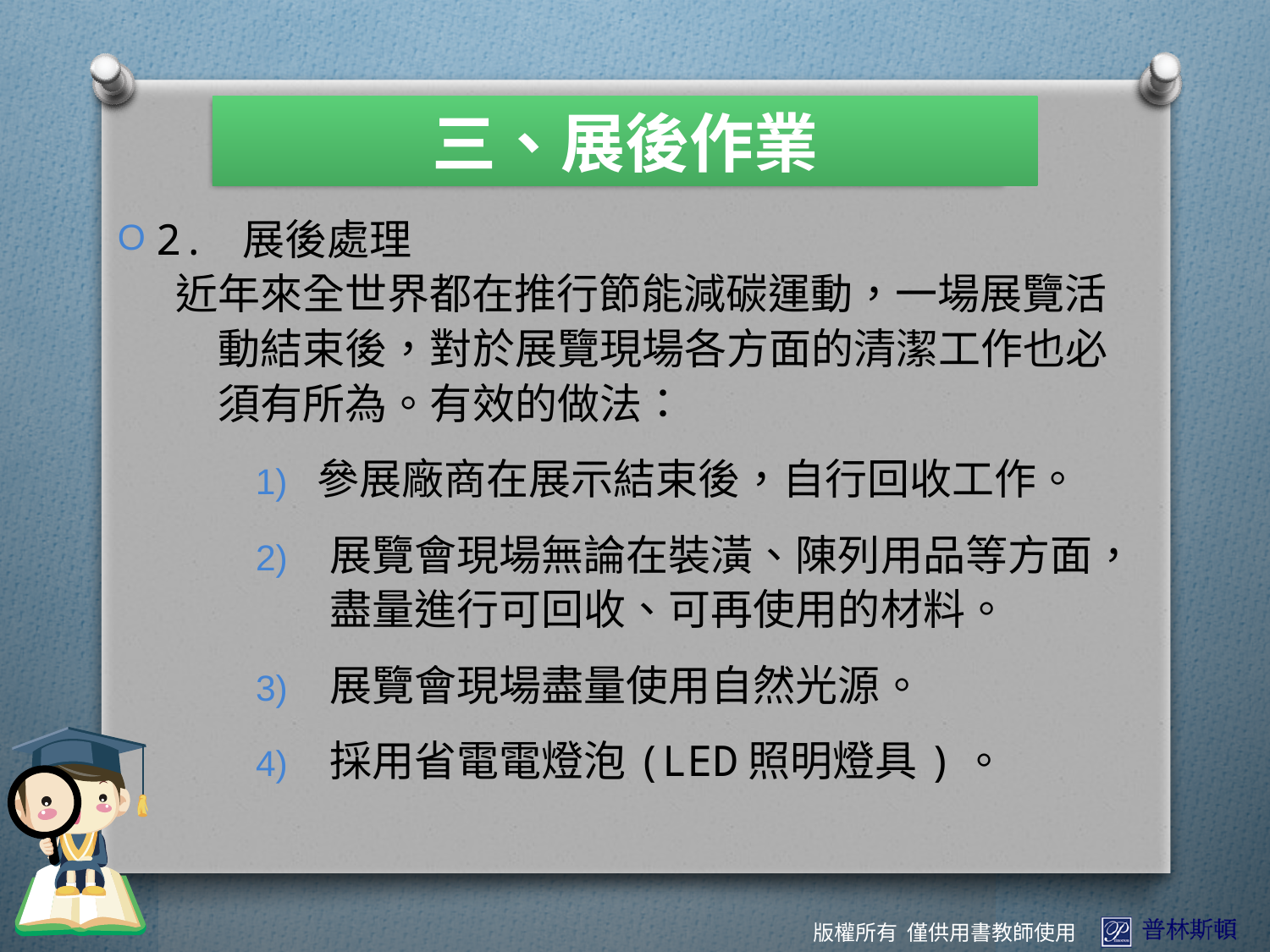

三、展後作業
2. 展後處理
     近年來全世界都在推行節能減碳運動，一場展覽活動結束後，對於展覽現場各方面的清潔工作也必須有所為。有效的做法：
  參展廠商在展示結束後，自行回收工作。
展覽會現場無論在裝潢、陳列用品等方面，盡量進行可回收、可再使用的材料。
展覽會現場盡量使用自然光源。
採用省電電燈泡(LED照明燈具)。